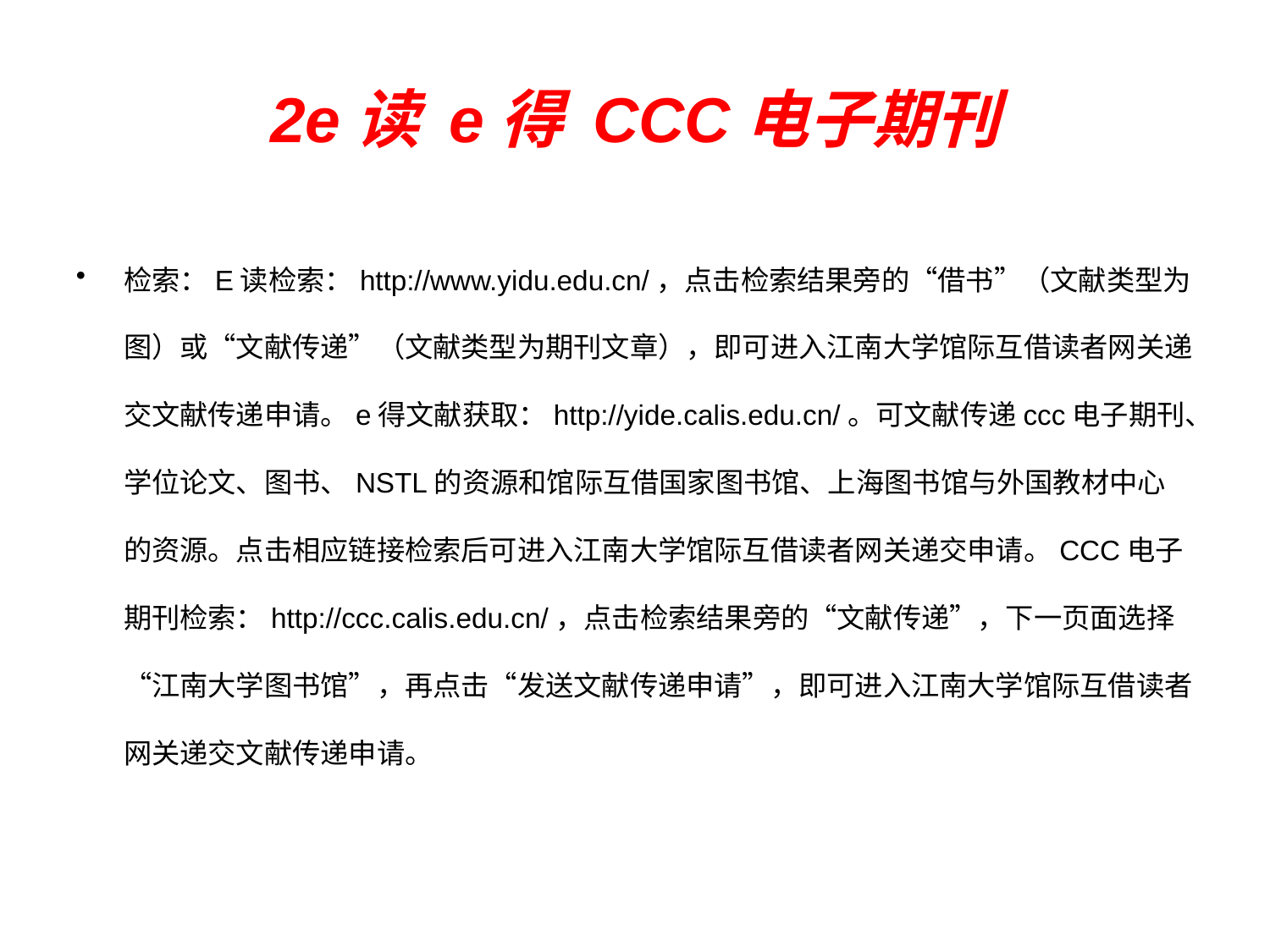

# 2e读 e得 CCC电子期刊
检索：E读检索：http://www.yidu.edu.cn/，点击检索结果旁的“借书”（文献类型为图）或“文献传递”（文献类型为期刊文章），即可进入江南大学馆际互借读者网关递交文献传递申请。e得文献获取：http://yide.calis.edu.cn/。可文献传递ccc电子期刊、学位论文、图书、NSTL的资源和馆际互借国家图书馆、上海图书馆与外国教材中心的资源。点击相应链接检索后可进入江南大学馆际互借读者网关递交申请。CCC电子期刊检索：http://ccc.calis.edu.cn/，点击检索结果旁的“文献传递”，下一页面选择“江南大学图书馆”，再点击“发送文献传递申请”，即可进入江南大学馆际互借读者网关递交文献传递申请。